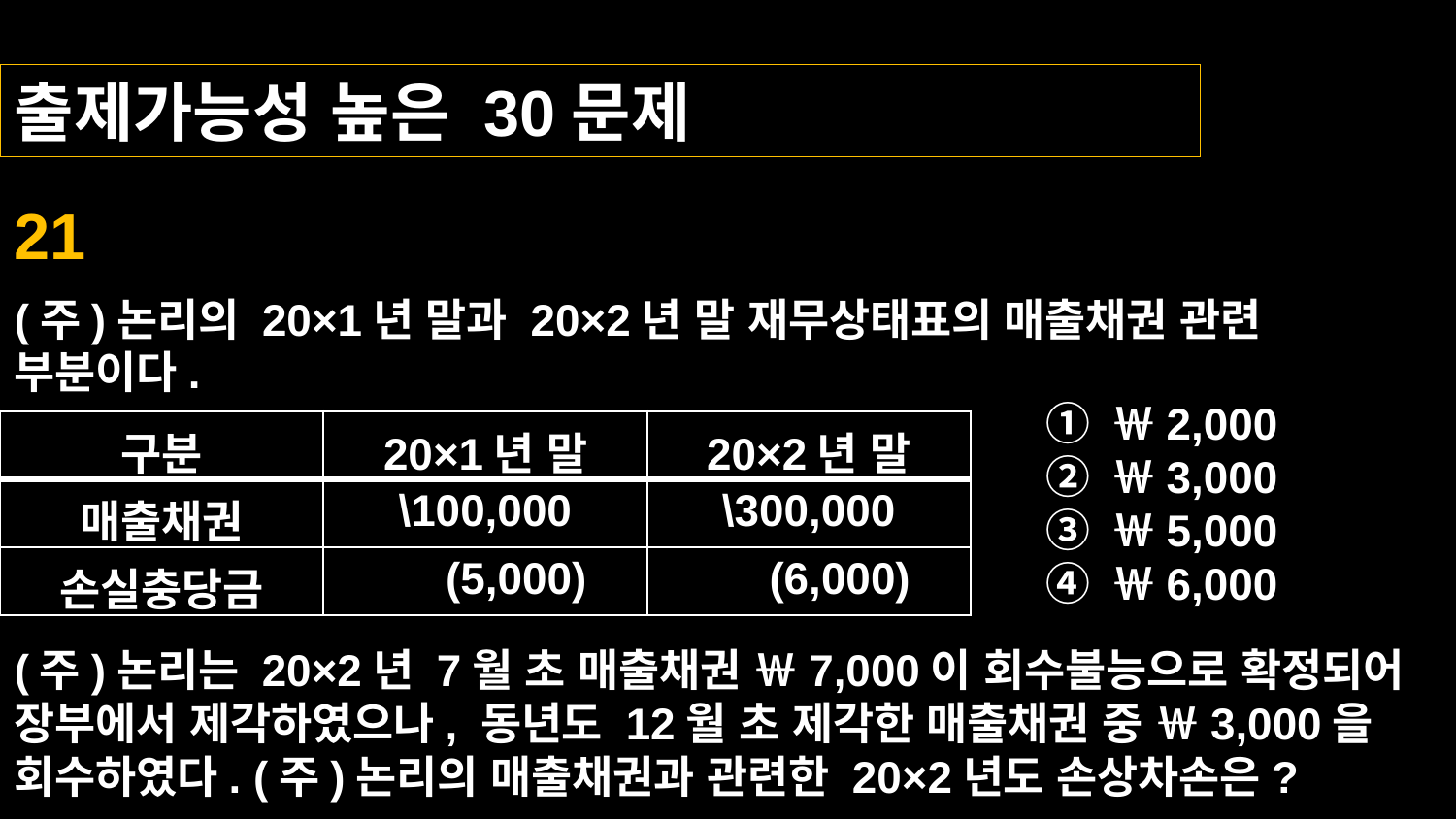

출제가능성 높은 30문제
21
(주)논리의 20×1년 말과 20×2년 말 재무상태표의 매출채권 관련
부분이다.
① ￦2,000
② ￦3,000
③ ￦5,000
④ ￦6,000
| 구분 | 20×1년 말 | 20×2년 말 |
| --- | --- | --- |
| 매출채권 | \100,000 | \300,000 |
| 손실충당금 | (5,000) | (6,000) |
(주)논리는 20×2년 7월 초 매출채권 ￦7,000이 회수불능으로 확정되어 장부에서 제각하였으나, 동년도 12월 초 제각한 매출채권 중 ￦3,000을 회수하였다. (주)논리의 매출채권과 관련한 20×2년도 손상차손은?